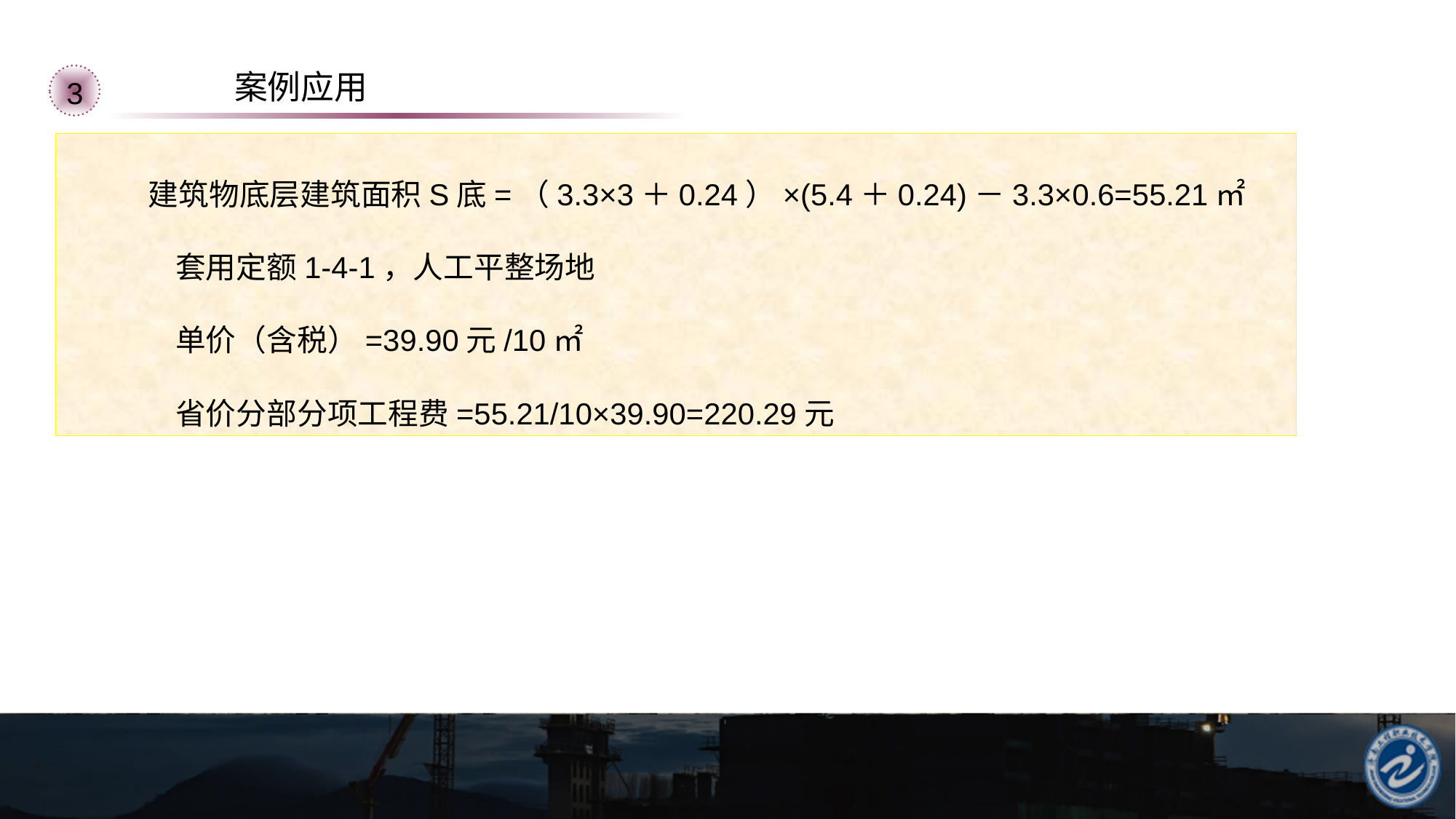

案例应用

3

　建筑物底层建筑面积S底=（3.3×3＋0.24）×(5.4＋0.24)－3.3×0.6=55.21㎡
	套用定额1-4-1，人工平整场地
	单价（含税）=39.90元/10㎡
	省价分部分项工程费=55.21/10×39.90=220.29元